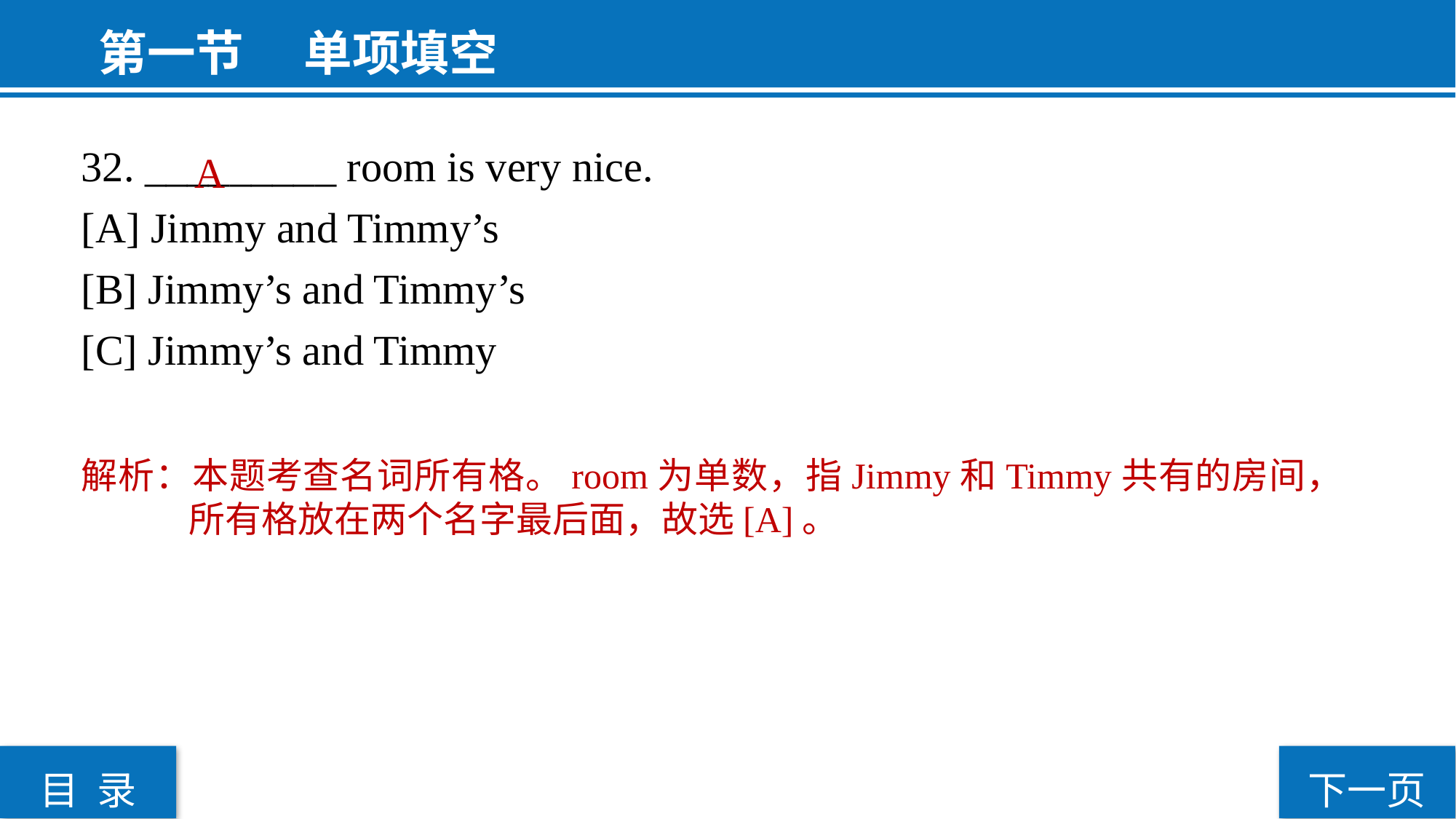

第一节  单项填空
32. _________ room is very nice.
[A] Jimmy and Timmy’s
[B] Jimmy’s and Timmy’s
[C] Jimmy’s and Timmy
A
解析：本题考查名词所有格。room为单数，指Jimmy和Timmy共有的房间，所有格放在两个名字最后面，故选[A]。